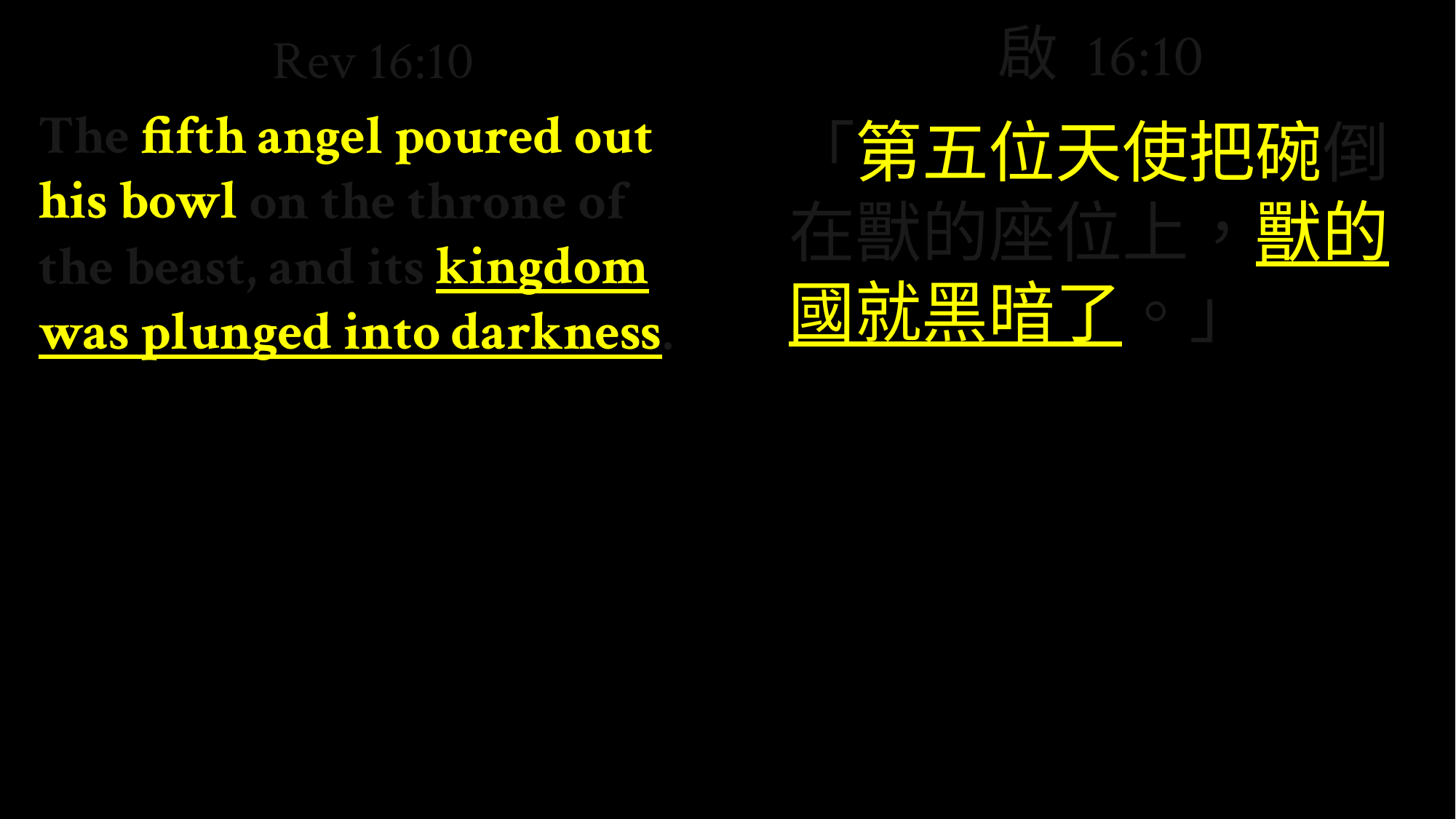

啟 16:10
「第五位天使把碗倒在獸的座位上，獸的國就黑暗了。」

Rev 16:10
The fifth angel poured out his bowl on the throne of the beast, and its kingdom was plunged into darkness.